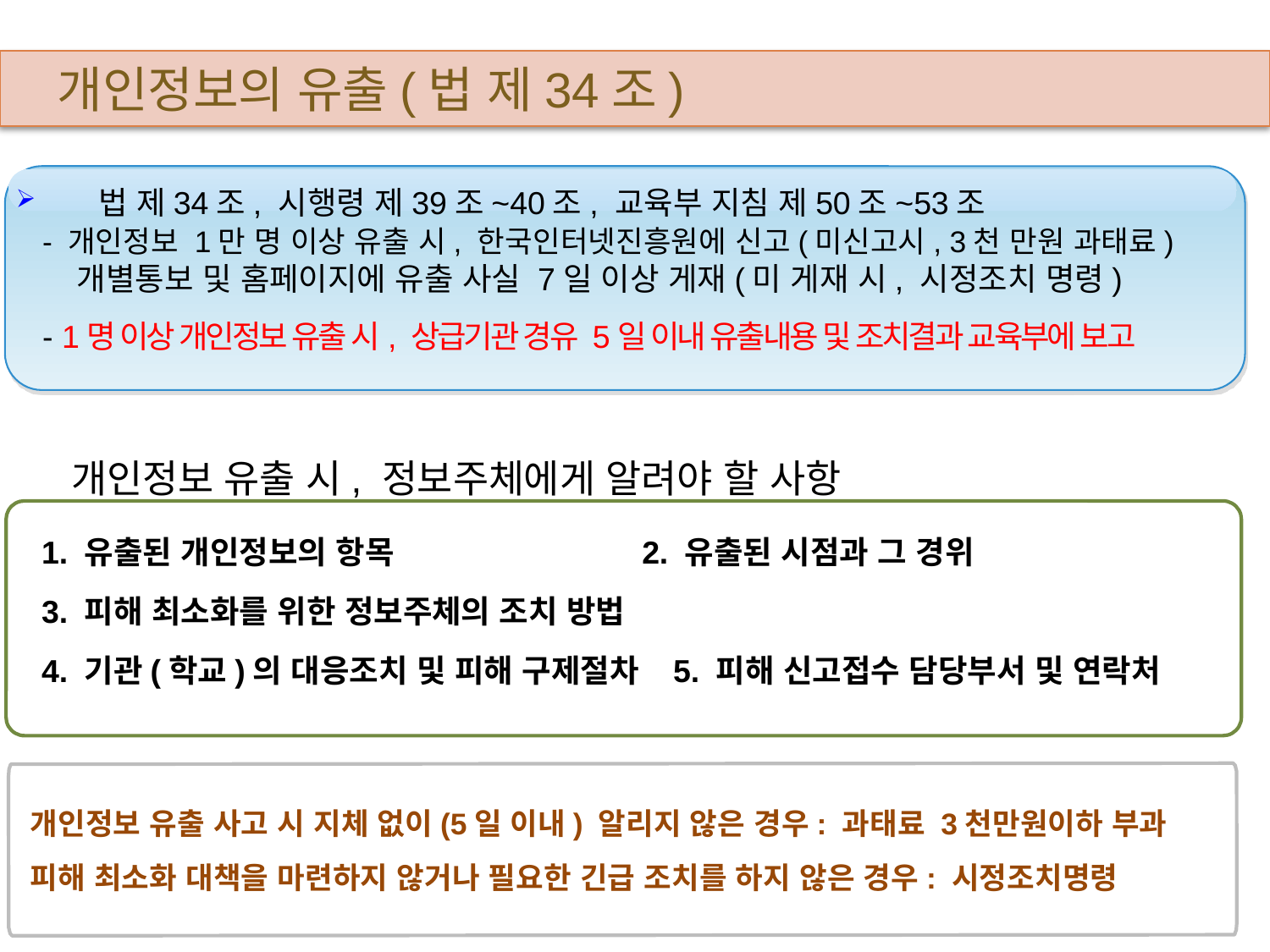

개인정보의 유출(법 제34조)

    법 제34조, 시행령 제39조~40조, 교육부 지침 제50조~53조
   - 개인정보 1만 명 이상 유출 시, 한국인터넷진흥원에 신고(미신고시, 3천 만원 과태료)
      개별통보 및 홈페이지에 유출 사실 7일 이상 게재(미 게재 시, 시정조치 명령)
   - 1명 이상 개인정보 유출 시, 상급기관 경유 5일 이내 유출내용 및 조치결과 교육부에 보고
    개인정보 유출 시, 정보주체에게 알려야 할 사항

  1. 유출된 개인정보의 항목                           2. 유출된 시점과 그 경위
  3. 피해 최소화를 위한 정보주체의 조치 방법
  4. 기관(학교)의 대응조치 및 피해 구제절차   5. 피해 신고접수 담당부서 및 연락처

개인정보 유출 사고 시 지체 없이(5일 이내) 알리지 않은 경우: 과태료 3천만원이하 부과
피해 최소화 대책을 마련하지 않거나 필요한 긴급 조치를 하지 않은 경우: 시정조치명령